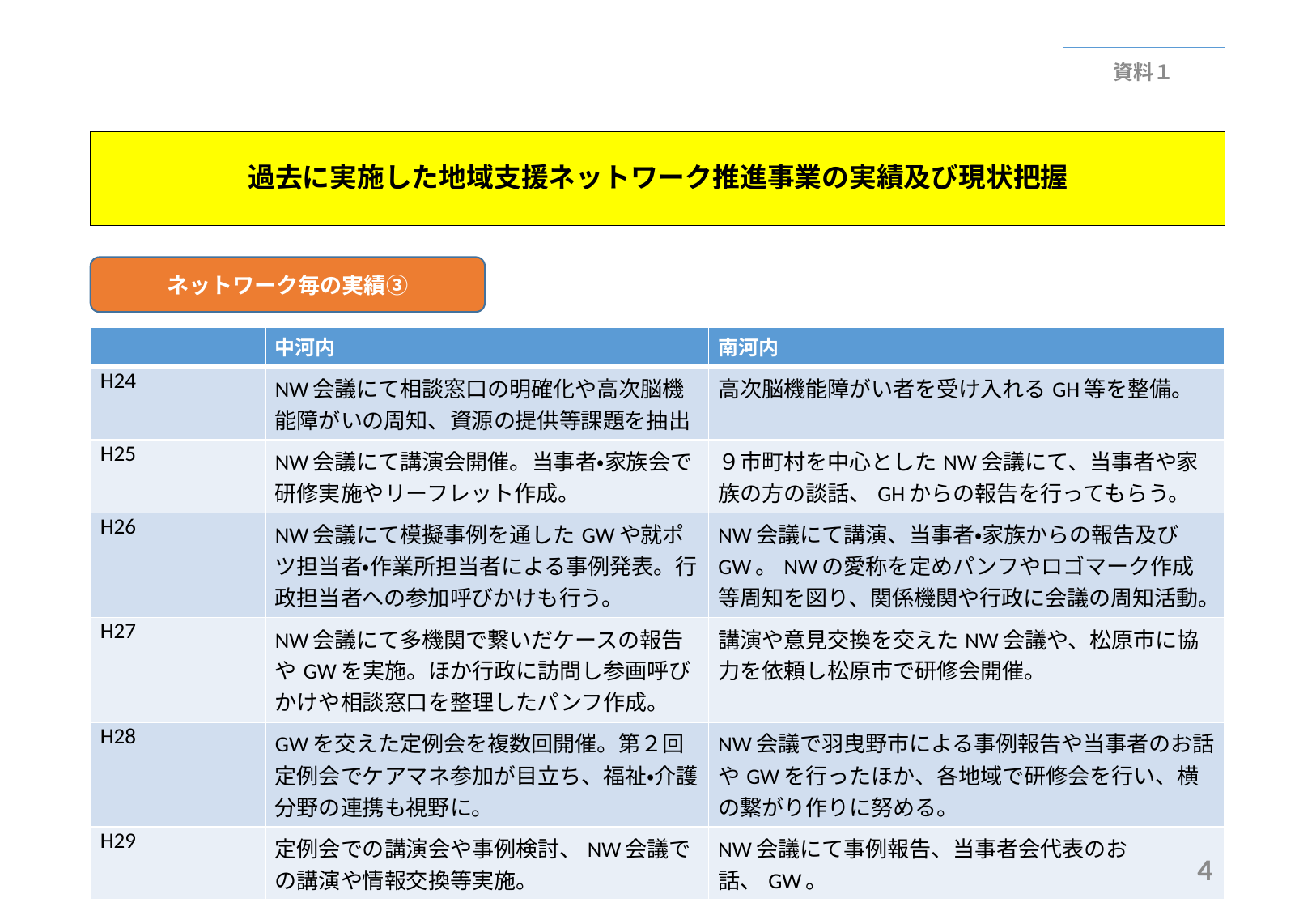

資料１
# 過去に実施した地域支援ネットワーク推進事業の実績及び現状把握
ネットワーク毎の実績③
|  | 中河内 | 南河内 |
| --- | --- | --- |
| H24 | NW会議にて相談窓口の明確化や高次脳機能障がいの周知、資源の提供等課題を抽出 | 高次脳機能障がい者を受け入れるGH等を整備。 |
| H25 | NW会議にて講演会開催。当事者・家族会で研修実施やリーフレット作成。 | ９市町村を中心としたNW会議にて、当事者や家族の方の談話、GHからの報告を行ってもらう。 |
| H26 | NW会議にて模擬事例を通したGWや就ポツ担当者・作業所担当者による事例発表。行政担当者への参加呼びかけも行う。 | NW会議にて講演、当事者・家族からの報告及びGW。NWの愛称を定めパンフやロゴマーク作成等周知を図り、関係機関や行政に会議の周知活動。 |
| H27 | NW会議にて多機関で繋いだケースの報告やGWを実施。ほか行政に訪問し参画呼びかけや相談窓口を整理したパンフ作成。 | 講演や意見交換を交えたNW会議や、松原市に協力を依頼し松原市で研修会開催。 |
| H28 | GWを交えた定例会を複数回開催。第２回定例会でケアマネ参加が目立ち、福祉・介護分野の連携も視野に。 | NW会議で羽曳野市による事例報告や当事者のお話やGWを行ったほか、各地域で研修会を行い、横の繋がり作りに努める。 |
| H29 | 定例会での講演会や事例検討、NW会議での講演や情報交換等実施。 | NW会議にて事例報告、当事者会代表のお話、GW。 |
4